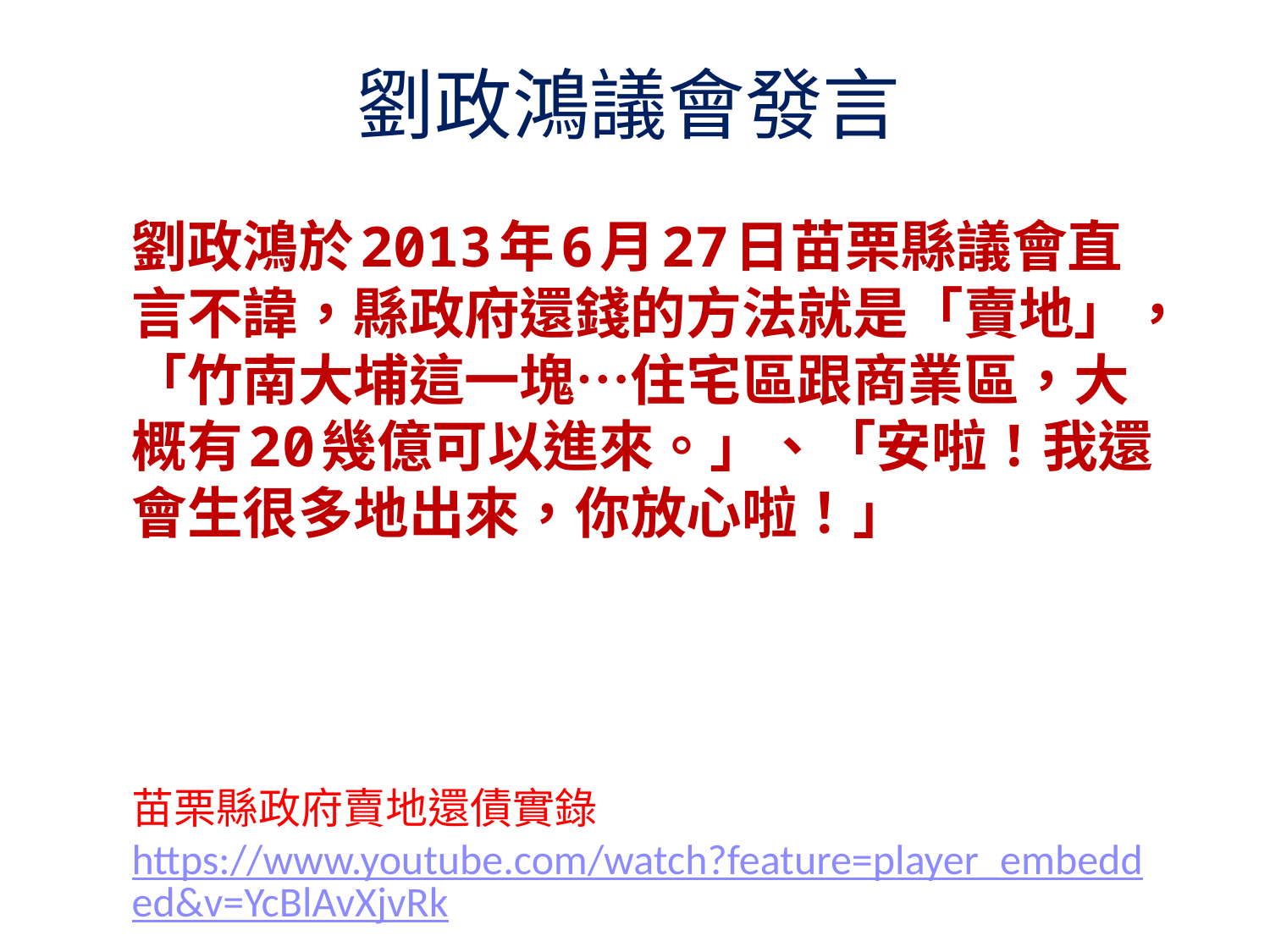

# 劉政鴻議會發言

劉政鴻於2013年6月27日苗栗縣議會直言不諱，縣政府還錢的方法就是「賣地」，「竹南大埔這一塊…住宅區跟商業區，大概有20幾億可以進來。」、「安啦！我還會生很多地出來，你放心啦！」

苗栗縣政府賣地還債實錄https://www.youtube.com/watch?feature=player_embedded&v=YcBlAvXjvRk